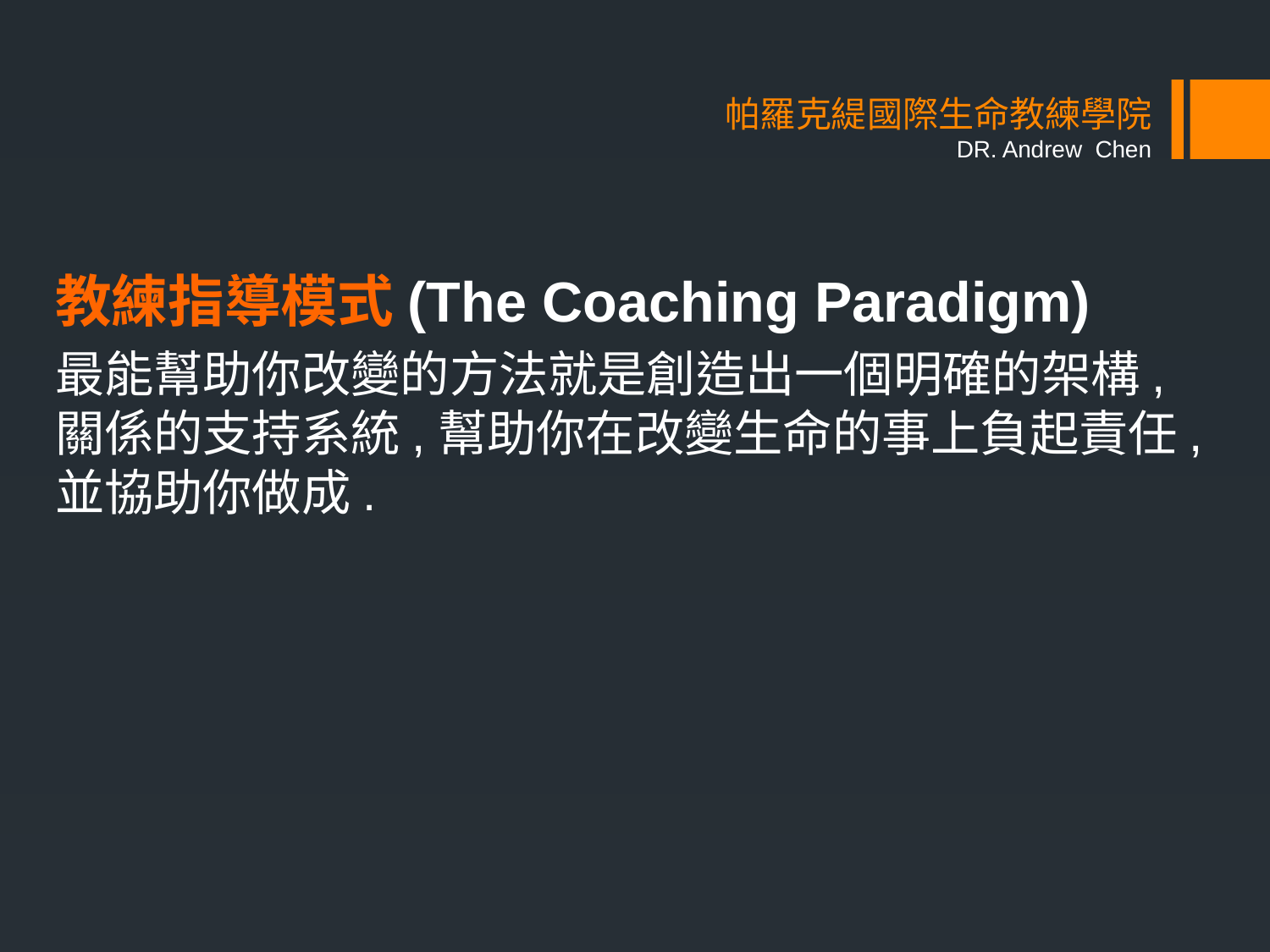

# 帕羅克緹國際生命教練學院 DR. Andrew  Chen

教練指導模式(The Coaching Paradigm)
最能幫助你改變的方法就是創造出一個明確的架構,關係的支持系統,幫助你在改變生命的事上負起責任,並協助你做成.